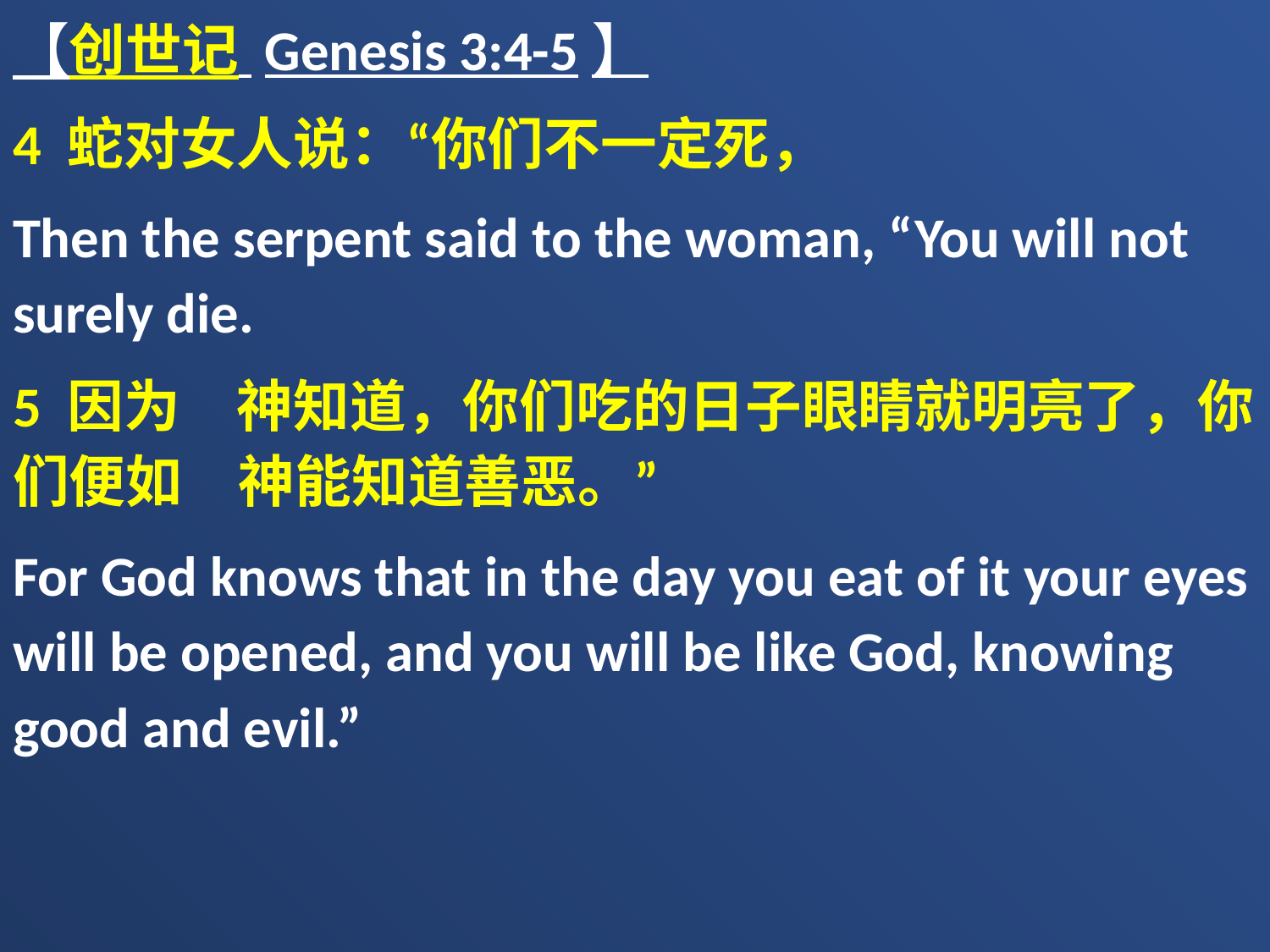

【创世记 Genesis 3:4-5】
4 蛇对女人说：“你们不一定死，
Then the serpent said to the woman, “You will not surely die.
5 因为　神知道，你们吃的日子眼睛就明亮了，你们便如　神能知道善恶。”
For God knows that in the day you eat of it your eyes will be opened, and you will be like God, knowing good and evil.”